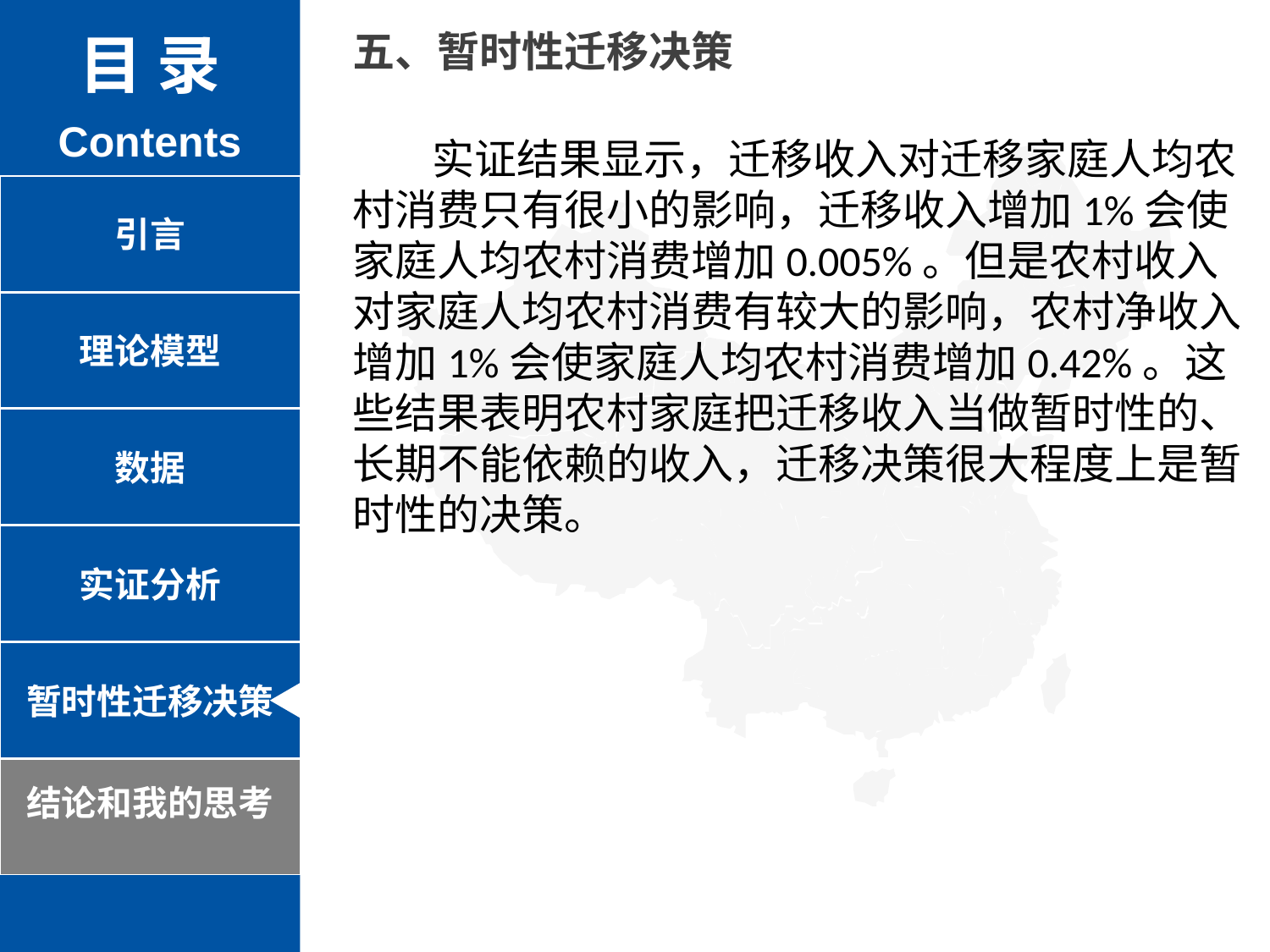

目 录
Contents
五、暂时性迁移决策
          实证结果显示，迁移收入对迁移家庭人均农村消费只有很小的影响，迁移收入增加1%会使家庭人均农村消费增加0.005%。但是农村收入对家庭人均农村消费有较大的影响，农村净收入增加1%会使家庭人均农村消费增加0.42%。这些结果表明农村家庭把迁移收入当做暂时性的、长期不能依赖的收入，迁移决策很大程度上是暂时性的决策。

引言
理论模型
数据
实证分析
暂时性迁移决策

结论和我的思考